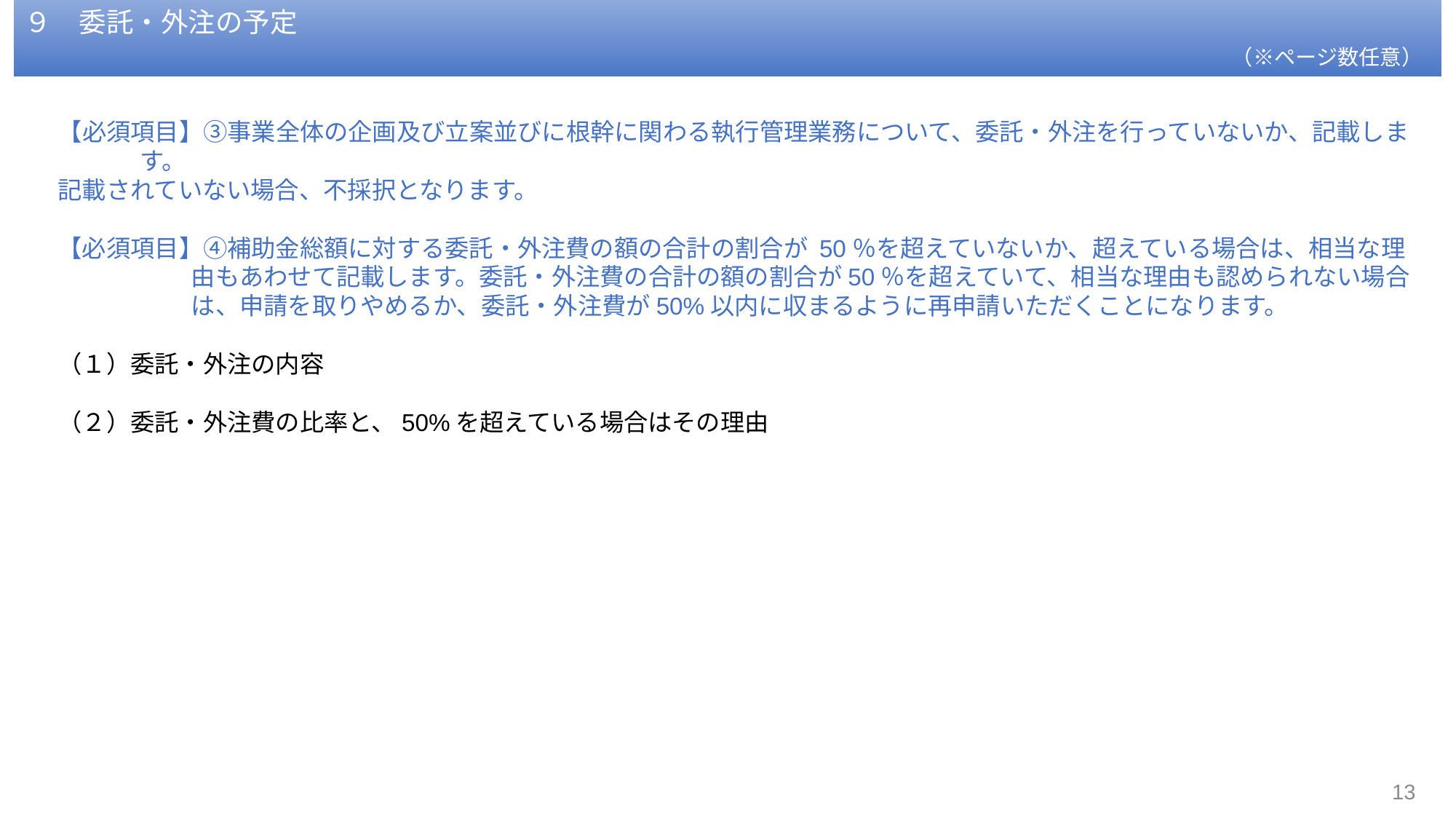

９　委託・外注の予定

（※ページ数任意）
【必須項目】③事業全体の企画及び立案並びに根幹に関わる執行管理業務について、委託・外注を行っていないか、記載します。
記載されていない場合、不採択となります。

【必須項目】④補助金総額に対する委託・外注費の額の合計の割合が 50％を超えていないか、超えている場合は、相当な理由もあわせて記載します。委託・外注費の合計の額の割合が50％を超えていて、相当な理由も認められない場合は、申請を取りやめるか、委託・外注費が50%以内に収まるように再申請いただくことになります。

（１）委託・外注の内容

（２）委託・外注費の比率と、50%を超えている場合はその理由

13